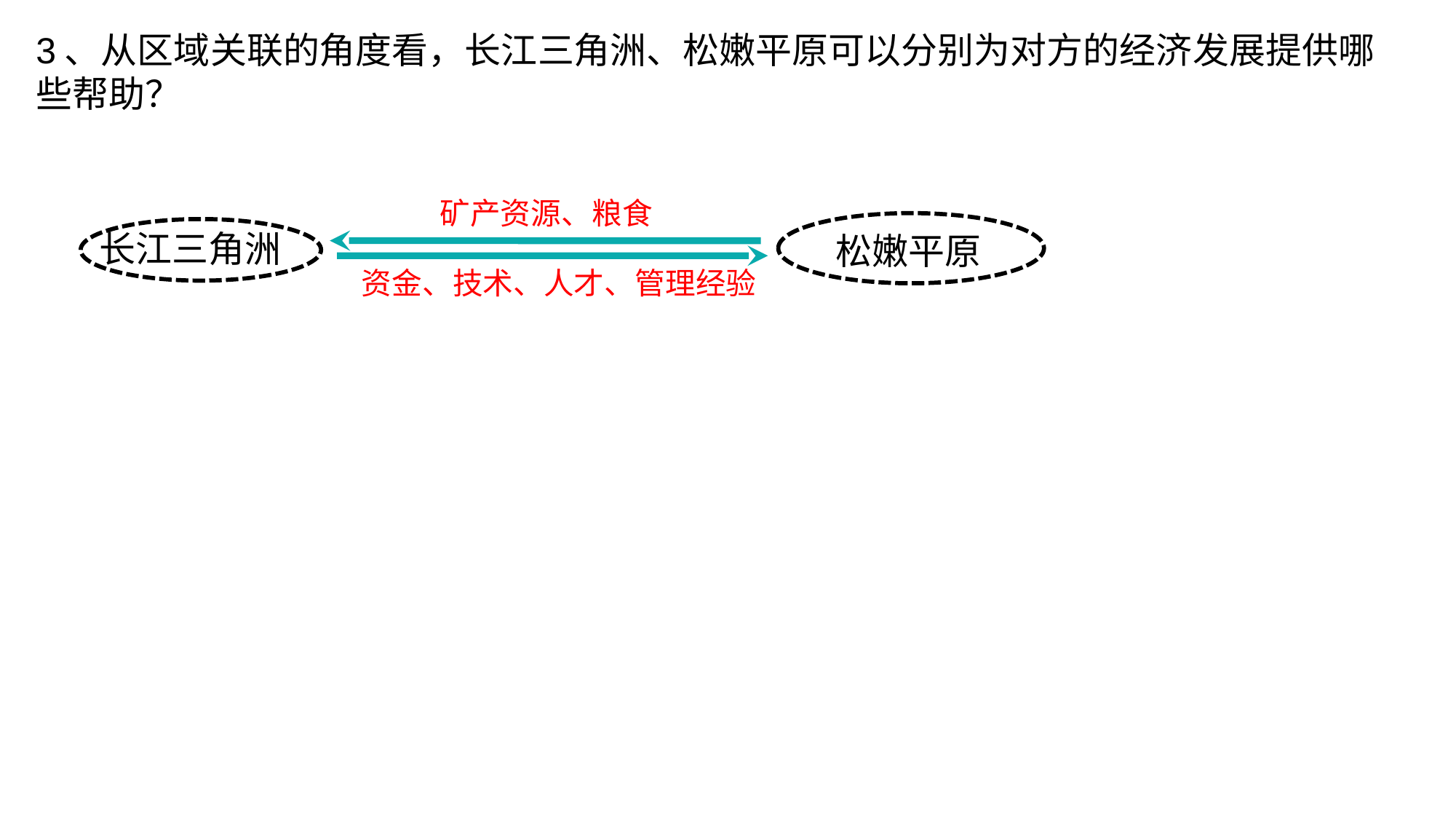

3、从区域关联的角度看，长江三角洲、松嫩平原可以分别为对方的经济发展提供哪些帮助？
矿产资源、粮食

长江三角洲
松嫩平原

资金、技术、人才、管理经验